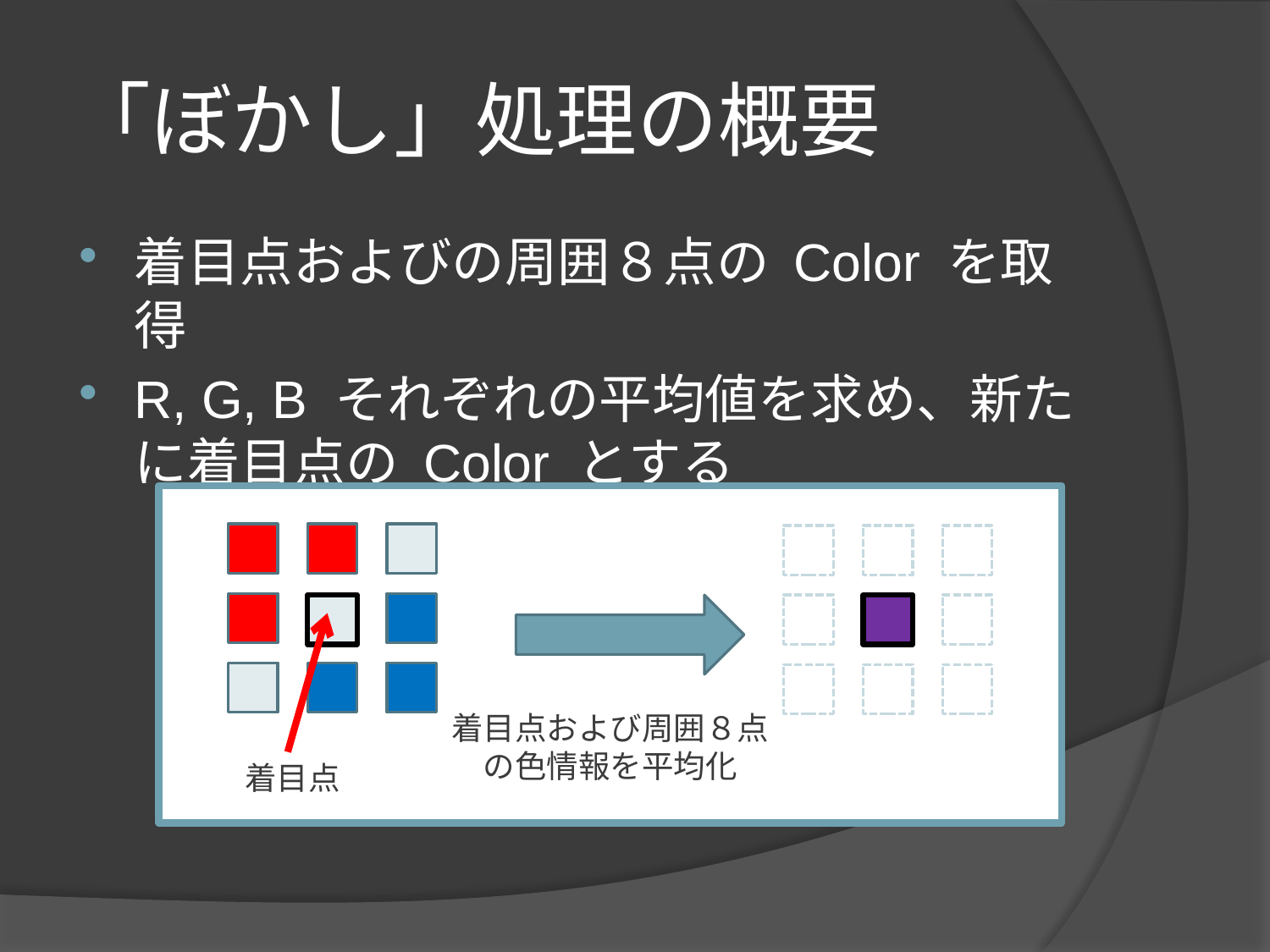

# 「ぼかし」処理の概要
着目点およびの周囲８点の Color を取得
R, G, B それぞれの平均値を求め、新たに着目点の Color とする

着目点および周囲８点の色情報を平均化
着目点